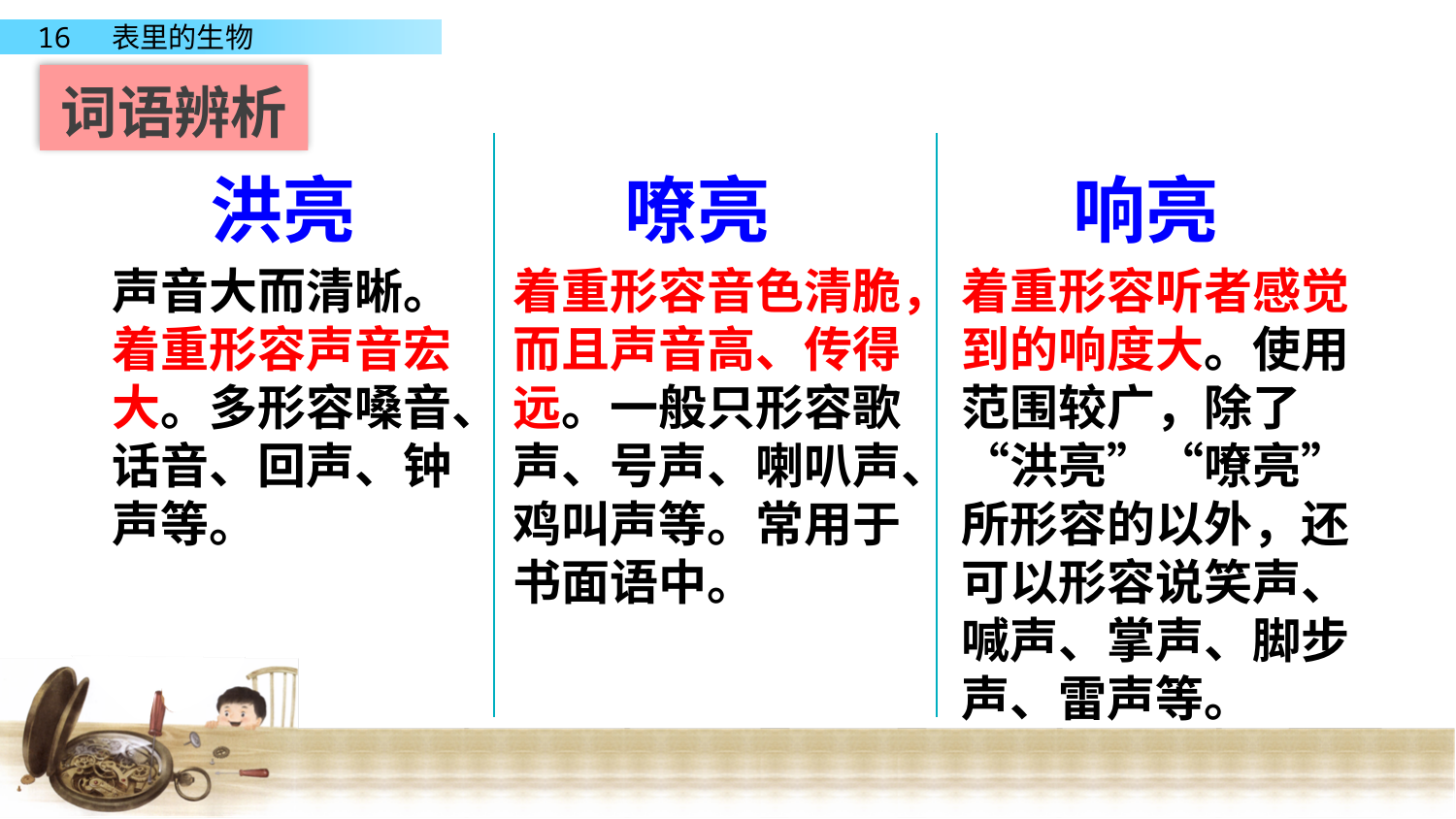

词语辨析
洪亮
嘹亮
响亮
声音大而清晰。着重形容声音宏大。多形容嗓音、话音、回声、钟声等。
着重形容音色清脆，而且声音高、传得远。一般只形容歌声、号声、喇叭声、鸡叫声等。常用于书面语中。
着重形容听者感觉到的响度大。使用范围较广，除了“洪亮”“嘹亮”所形容的以外，还可以形容说笑声、喊声、掌声、脚步声、雷声等。